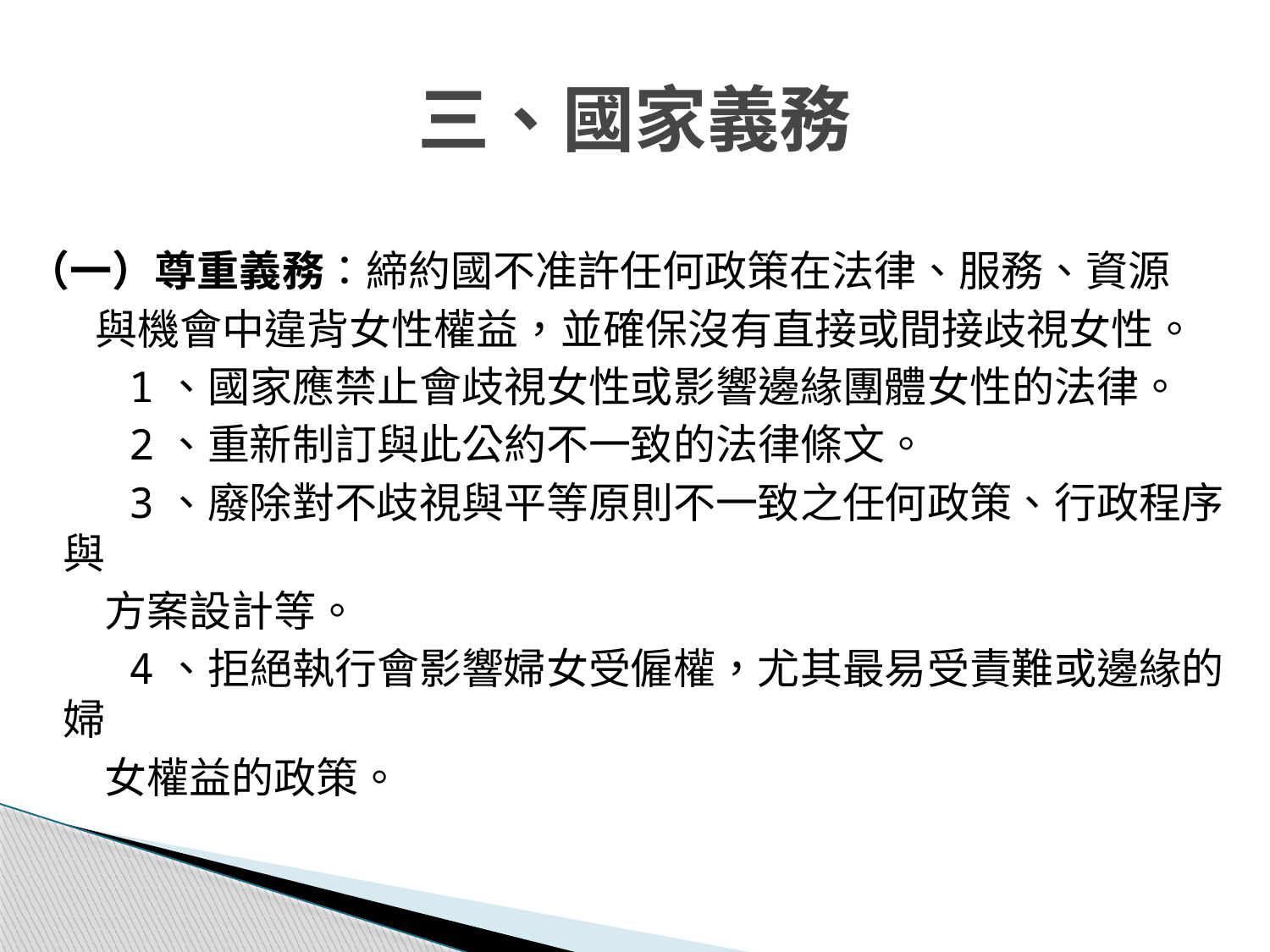

# 三、國家義務
（一）尊重義務：締約國不准許任何政策在法律、服務、資源
      與機會中違背女性權益，並確保沒有直接或間接歧視女性。
    1、國家應禁止會歧視女性或影響邊緣團體女性的法律。
    2、重新制訂與此公約不一致的法律條文。
    3、廢除對不歧視與平等原則不一致之任何政策、行政程序與
       方案設計等。
    4、拒絕執行會影響婦女受僱權，尤其最易受責難或邊緣的婦
       女權益的政策。